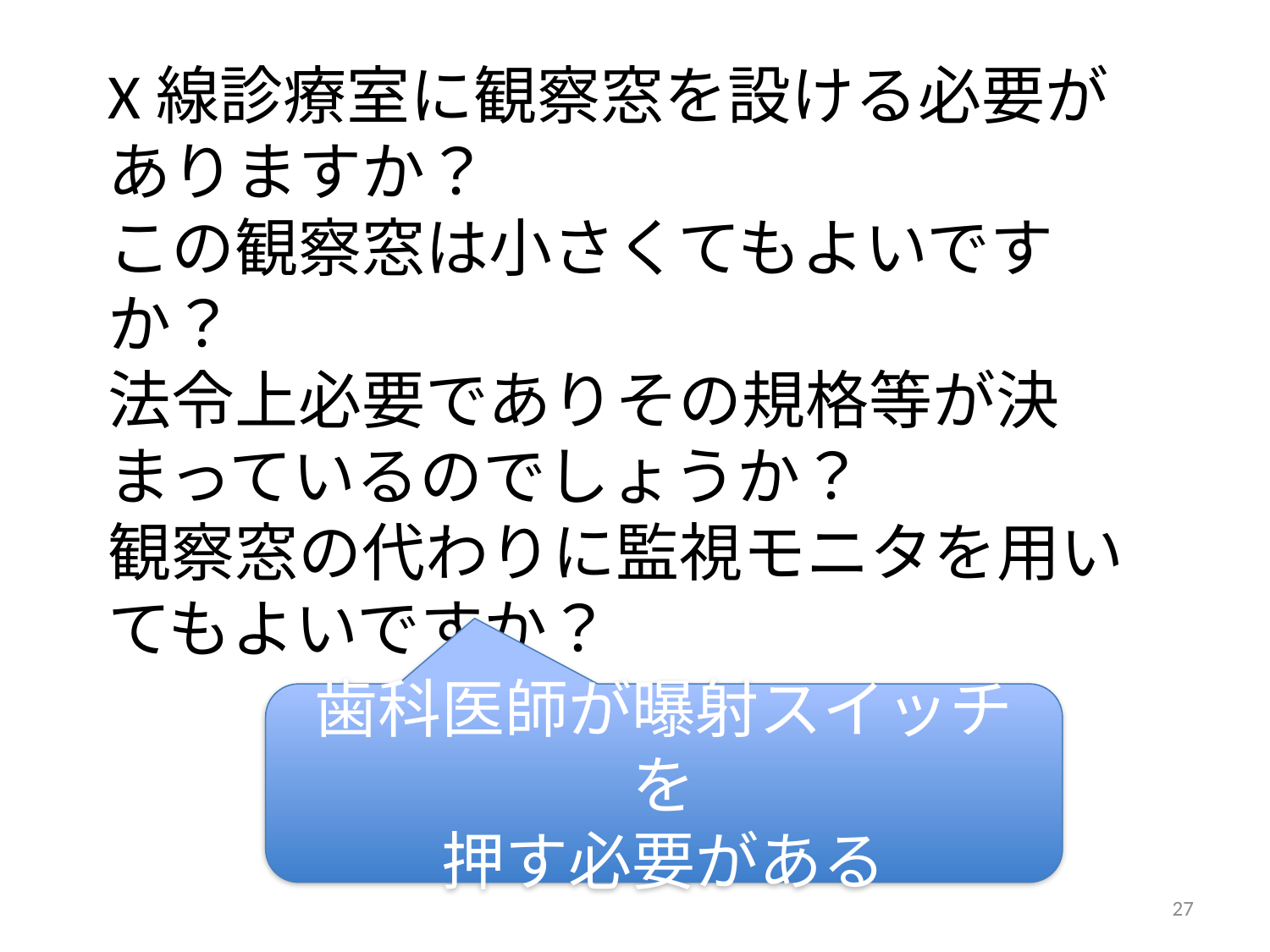

# X線診療室に観察窓を設ける必要がありますか？ この観察窓は小さくてもよいですか？ 法令上必要でありその規格等が決まっているのでしょうか？ 観察窓の代わりに監視モニタを用いてもよいですか？

歯科医師が曝射スイッチを
押す必要がある
27